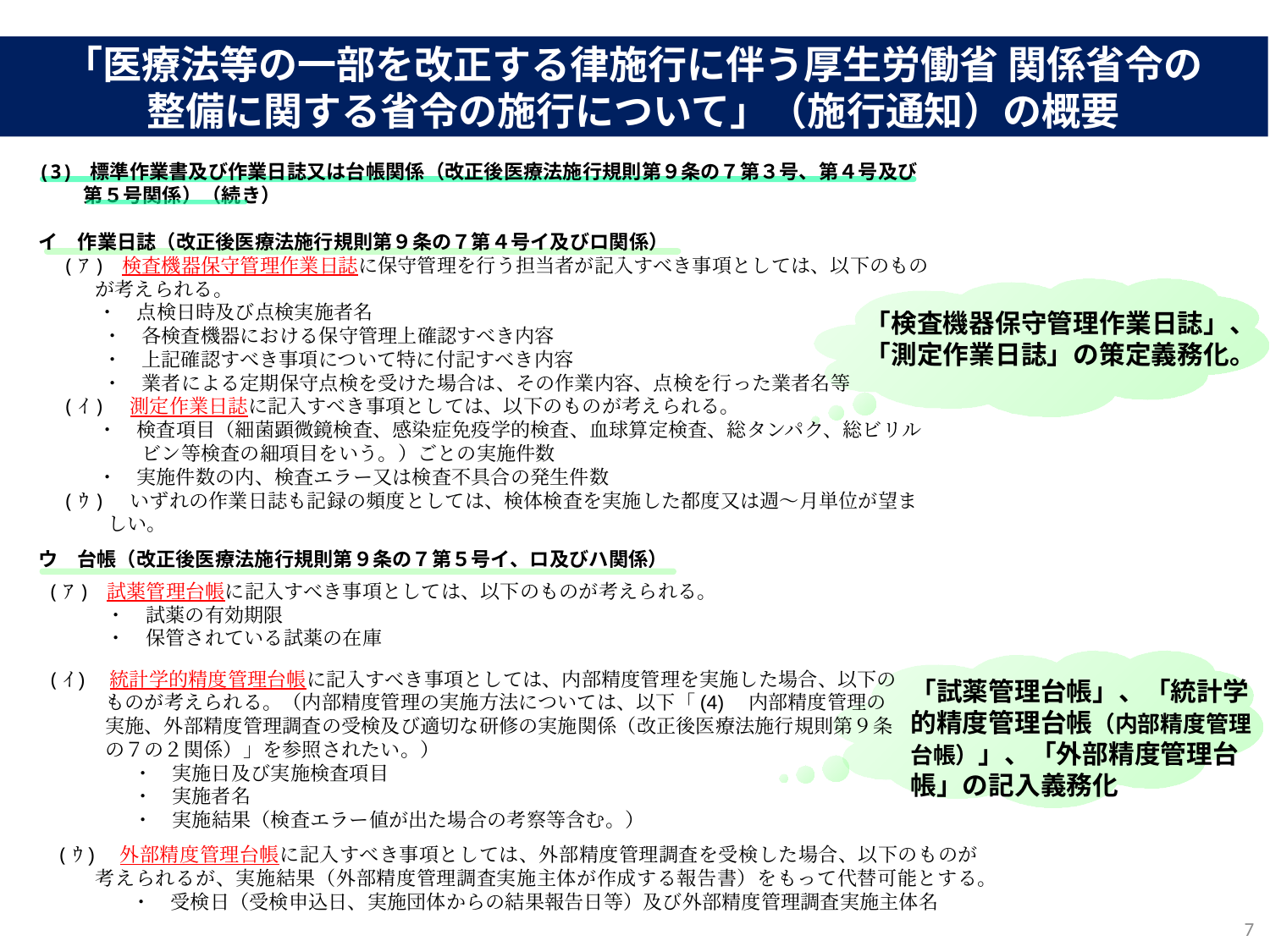

「医療法等の一部を改正する律施行に伴う厚生労働省 関係省令の
整備に関する省令の施行について」（施行通知）の概要
(3) 標準作業書及び作業日誌又は台帳関係（改正後医療法施行規則第９条の７第３号、第４号及び第５号関係）（続き）

イ　作業日誌（改正後医療法施行規則第９条の７第４号イ及びロ関係）
　(ｱ) 検査機器保守管理作業日誌に保守管理を行う担当者が記入すべき事項としては、以下のものが考えられる。
   　　・　点検日時及び点検実施者名
　　　 ・　各検査機器における保守管理上確認すべき内容
　　　 ・　上記確認すべき事項について特に付記すべき内容
　　　 ・　業者による定期保守点検を受けた場合は、その作業内容、点検を行った業者名等
　(ｲ)　測定作業日誌に記入すべき事項としては、以下のものが考えられる。
　　　・　検査項目（細菌顕微鏡検査、感染症免疫学的検査、血球算定検査、総タンパク、総ビリルビン等検査の細項目をいう。）ごとの実施件数
　　　・　実施件数の内、検査エラー又は検査不具合の発生件数
　(ｳ)　いずれの作業日誌も記録の頻度としては、検体検査を実施した都度又は週～月単位が望ましい。

「検査機器保守管理作業日誌」、
「測定作業日誌」の策定義務化。
ウ　台帳（改正後医療法施行規則第９条の７第５号イ、ロ及びハ関係）

(ｱ) 試薬管理台帳に記入すべき事項としては、以下のものが考えられる。
　　　・　試薬の有効期限
　　　・　保管されている試薬の在庫

 (ｲ)　統計学的精度管理台帳に記入すべき事項としては、内部精度管理を実施した場合、以下のものが考えられる。（内部精度管理の実施方法については、以下「(4)　内部精度管理の実施、外部精度管理調査の受検及び適切な研修の実施関係（改正後医療法施行規則第９条の７の２関係）」を参照されたい。）
・　実施日及び実施検査項目
・　実施者名
・　実施結果（検査エラー値が出た場合の考察等含む。）
「試薬管理台帳」、「統計学的精度管理台帳（内部精度管理台帳）」、「外部精度管理台帳」の記入義務化
(ｳ)　外部精度管理台帳に記入すべき事項としては、外部精度管理調査を受検した場合、以下のものが考えられるが、実施結果（外部精度管理調査実施主体が作成する報告書）をもって代替可能とする。
・　受検日（受検申込日、実施団体からの結果報告日等）及び外部精度管理調査実施主体名
7